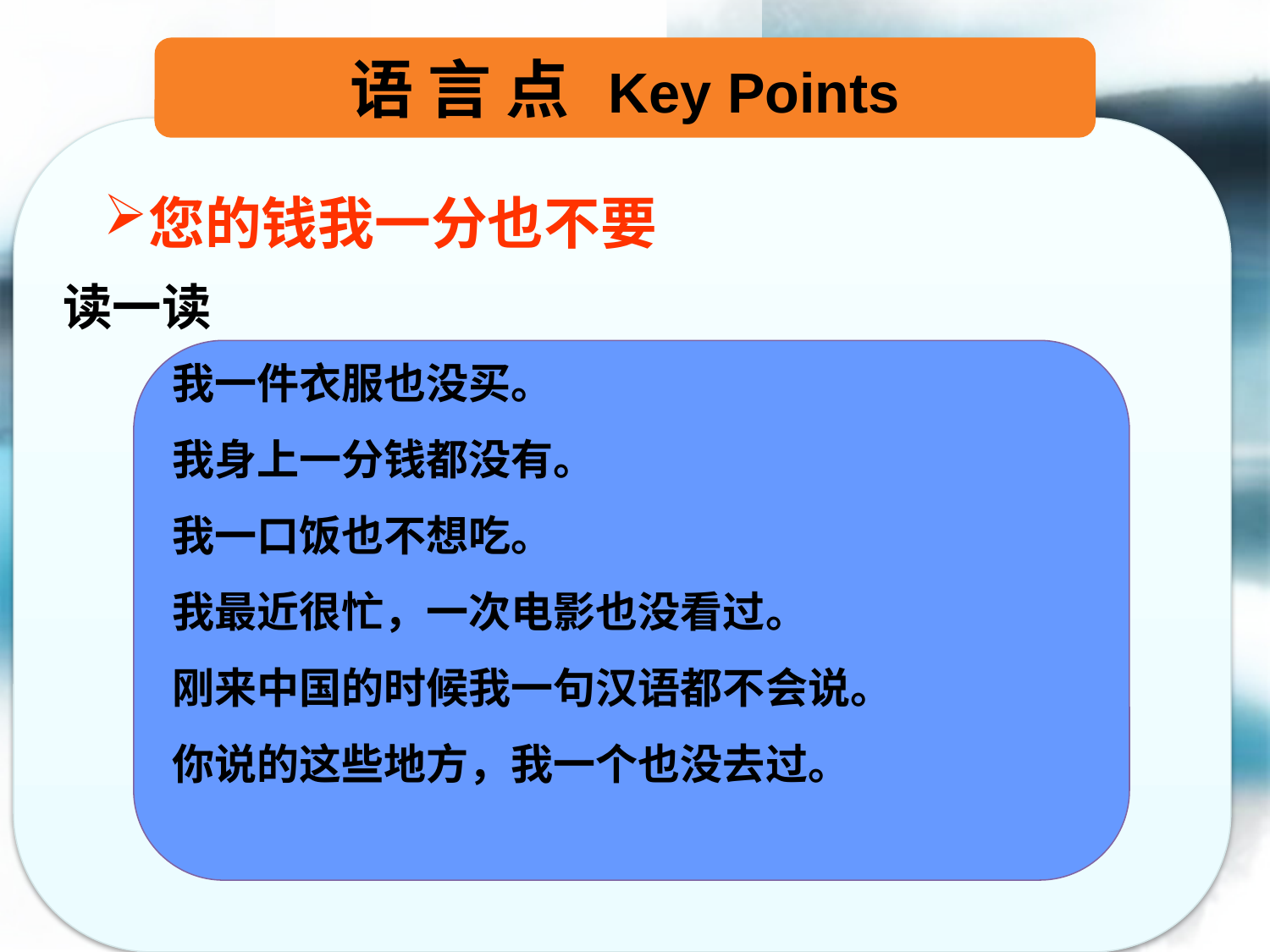

语 言 点  Key Points

您的钱我一分也不要
读一读

我一件衣服也没买。
我身上一分钱都没有。
我一口饭也不想吃。
我最近很忙，一次电影也没看过。
刚来中国的时候我一句汉语都不会说。
你说的这些地方，我一个也没去过。